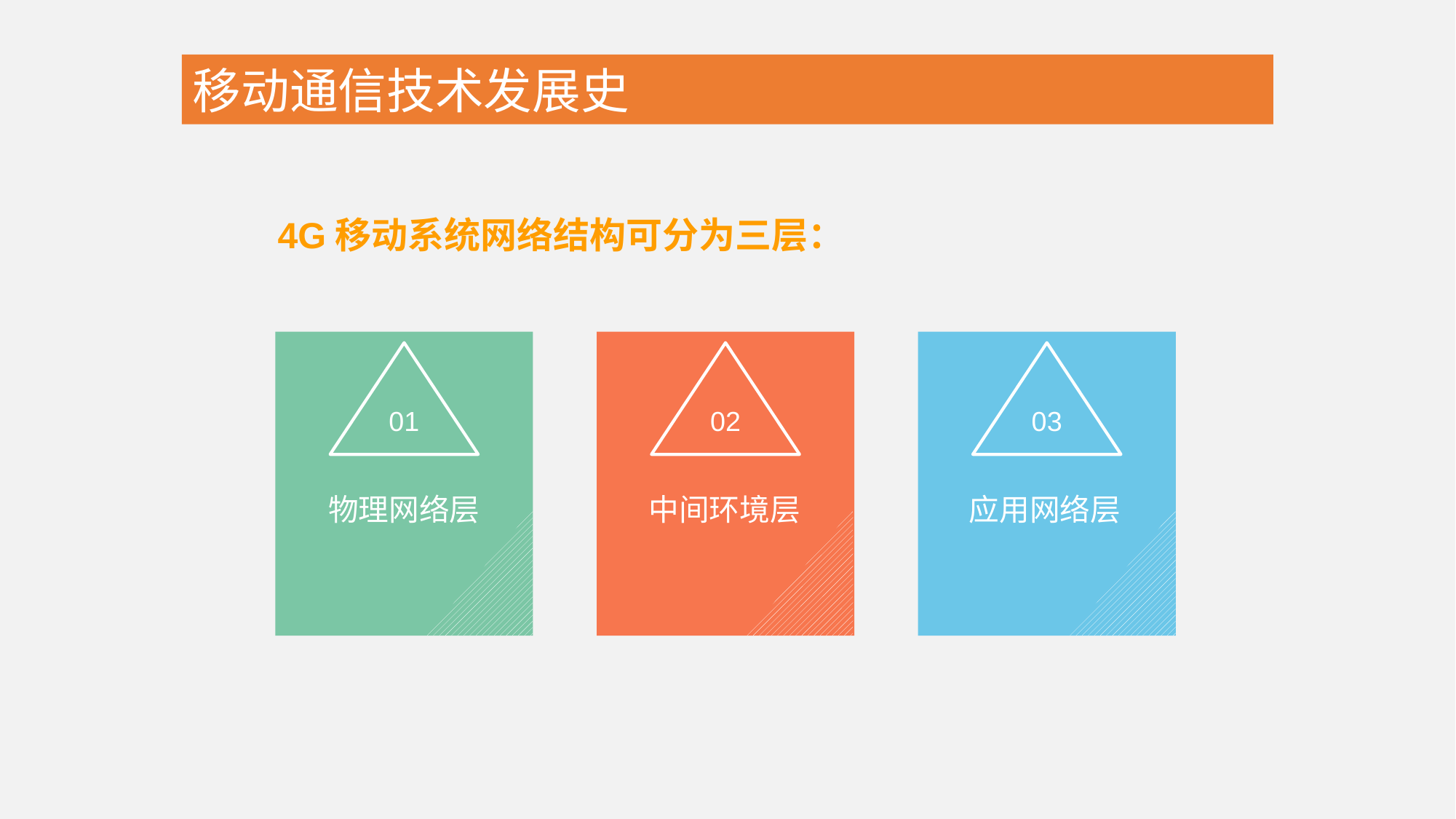

移动通信技术发展史
4G移动系统网络结构可分为三层：

01
02
03
物理网络层
中间环境层
应用网络层